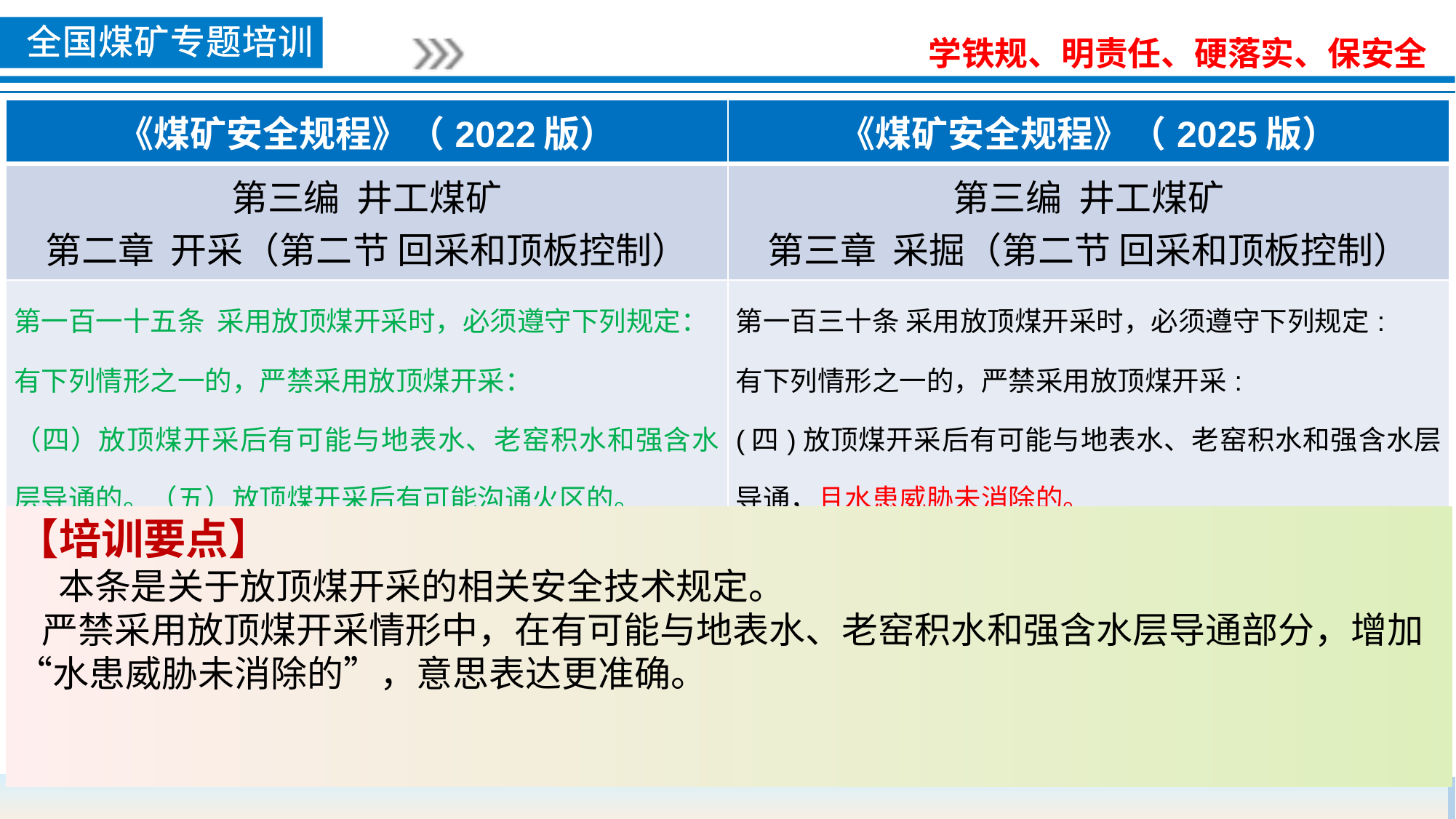

| 《煤矿安全规程》（2022版） | 《煤矿安全规程》（2025版） |
| --- | --- |
| 第三编 井工煤矿 第二章 开采（第二节 回采和顶板控制） | 第三编 井工煤矿 第三章 采掘（第二节 回采和顶板控制） |
| 第一百一十五条 采用放顶煤开采时，必须遵守下列规定： 有下列情形之一的，严禁采用放顶煤开采： （四）放顶煤开采后有可能与地表水、老窑积水和强含水层导通的。（五）放顶煤开采后有可能沟通火区的。 | 第一百三十条 采用放顶煤开采时，必须遵守下列规定: 有下列情形之一的，严禁采用放顶煤开采: (四)放顶煤开采后有可能与地表水、老窑积水和强含水层导通，且水患威胁未消除的。 (五)放顶煤开采后有可能沟通火区的。 |
【培训要点】
    本条是关于放顶煤开采的相关安全技术规定。
  严禁采用放顶煤开采情形中，在有可能与地表水、老窑积水和强含水层导通部分，增加“水患威胁未消除的”，意思表达更准确。